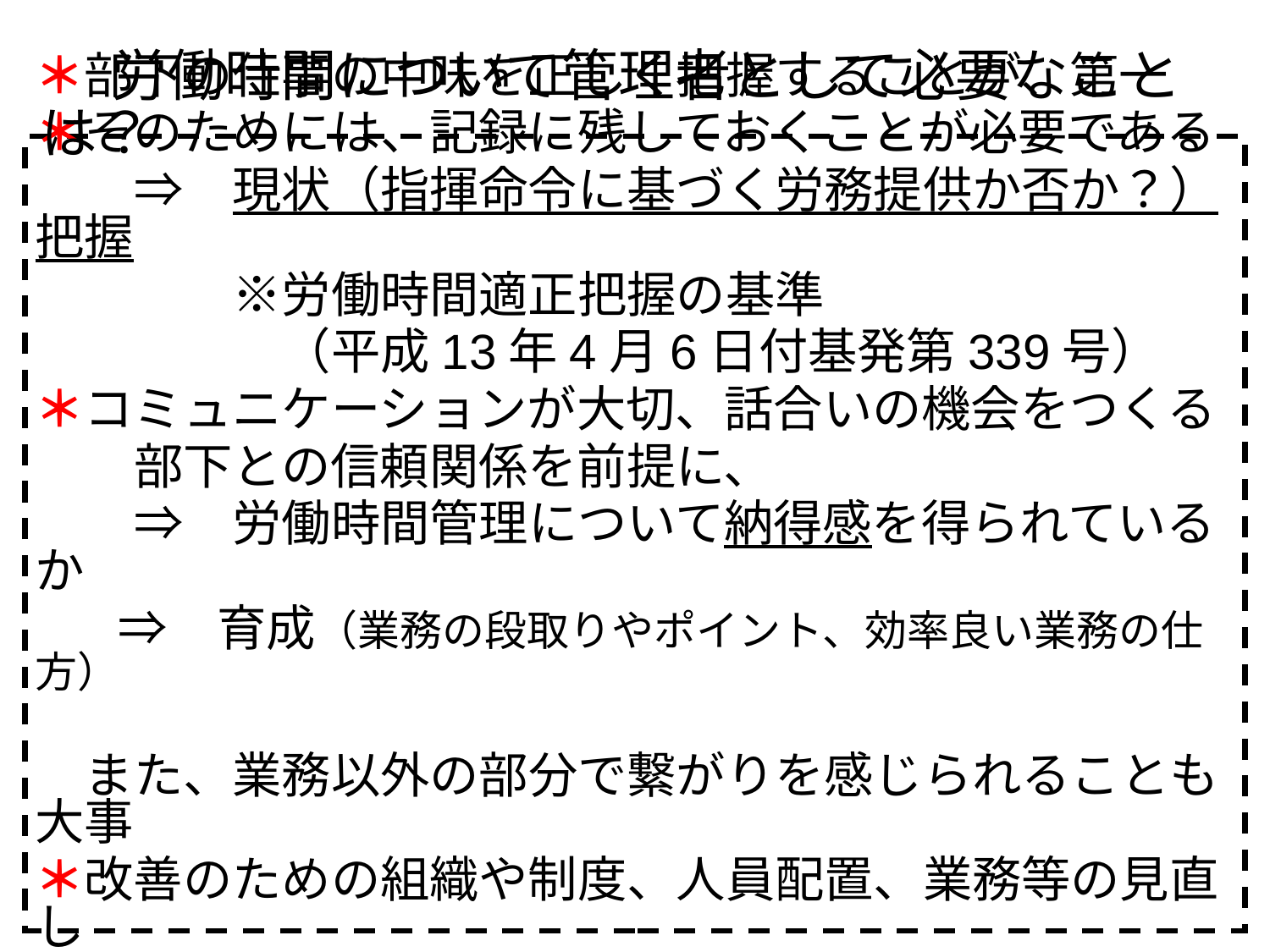

労働時間について管理者として必要なことは？
＊部下の仕事の中味を正しく把握することが、第一
＊そのためには、記録に残しておくことが必要である
　　⇒　現状（指揮命令に基づく労務提供か否か？）把握
　　　　※労働時間適正把握の基準
　　　　　（平成13年4月6日付基発第339号）
＊コミュニケーションが大切、話合いの機会をつくる
　　部下との信頼関係を前提に、
　　⇒　労働時間管理について納得感を得られているか
 　 ⇒　育成（業務の段取りやポイント、効率良い業務の仕方）

　また、業務以外の部分で繋がりを感じられることも大事
＊改善のための組織や制度、人員配置、業務等の見直し
　の実行